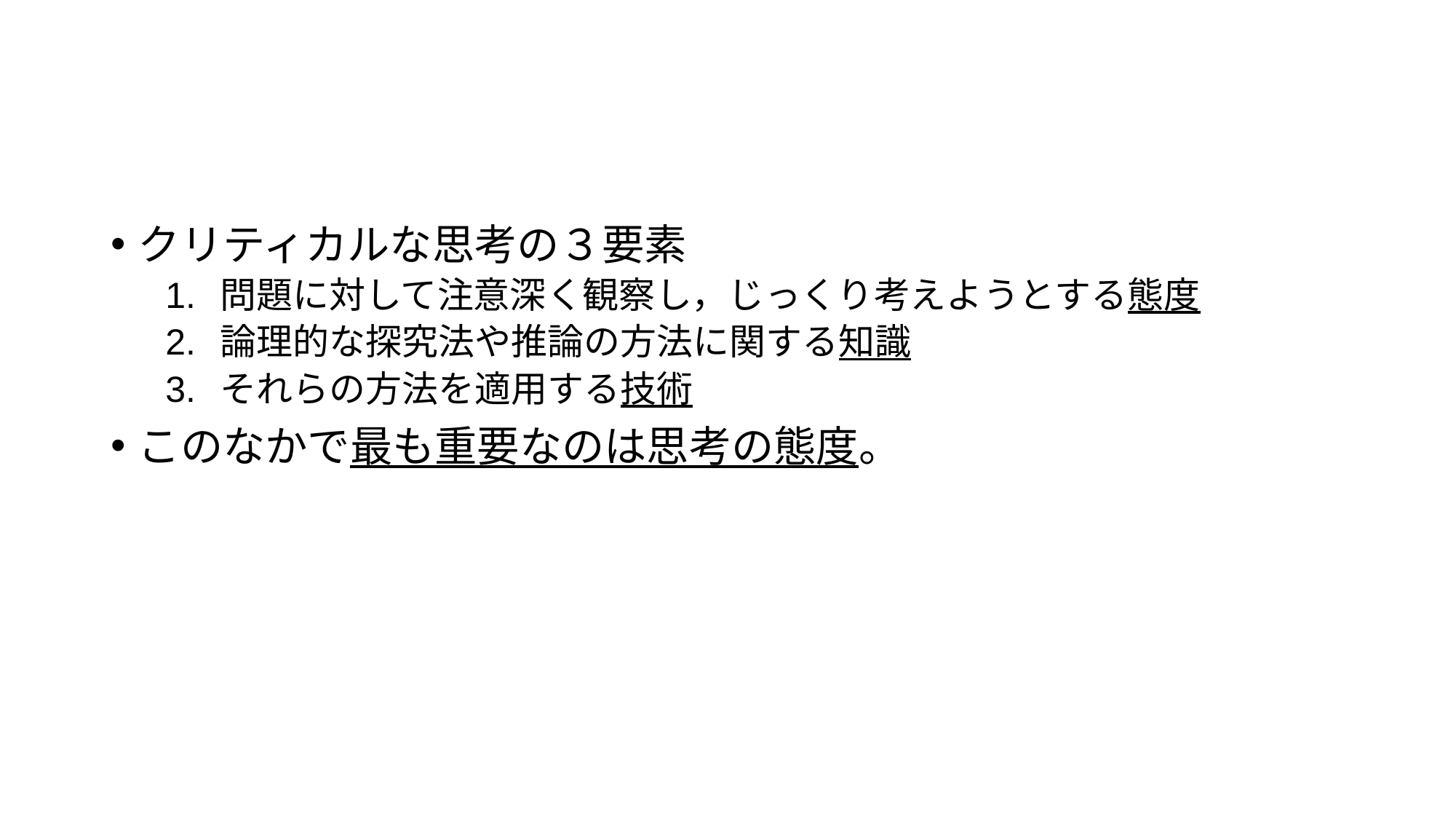

#
クリティカルな思考の３要素
問題に対して注意深く観察し，じっくり考えようとする態度
論理的な探究法や推論の方法に関する知識
それらの方法を適用する技術
このなかで最も重要なのは思考の態度。